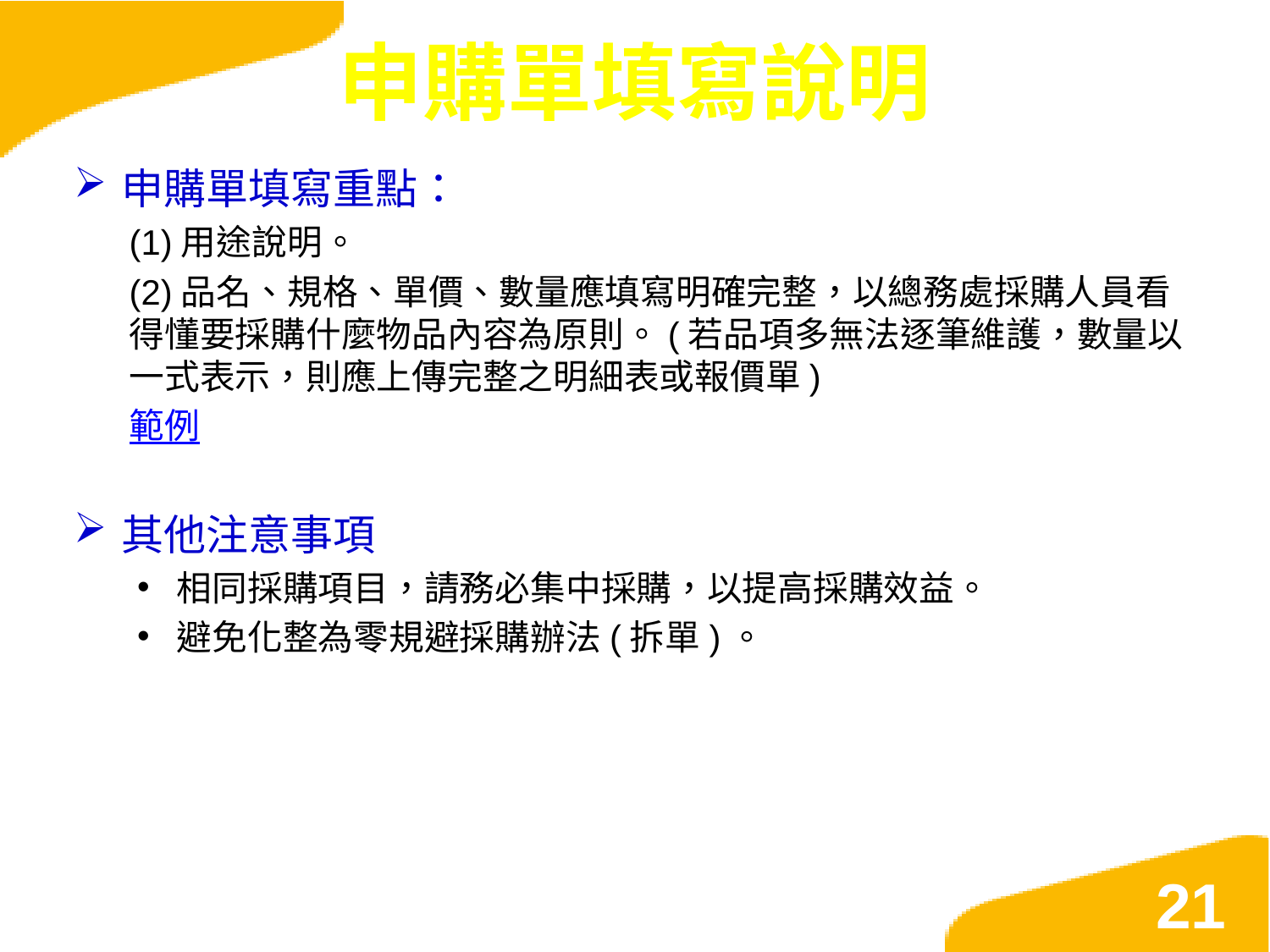

# 申購單填寫說明
申購單填寫重點：
(1)用途說明。
(2)品名、規格、單價、數量應填寫明確完整，以總務處採購人員看得懂要採購什麼物品內容為原則。(若品項多無法逐筆維護，數量以一式表示，則應上傳完整之明細表或報價單)
範例

其他注意事項
相同採購項目，請務必集中採購，以提高採購效益。
避免化整為零規避採購辦法(拆單)。

21